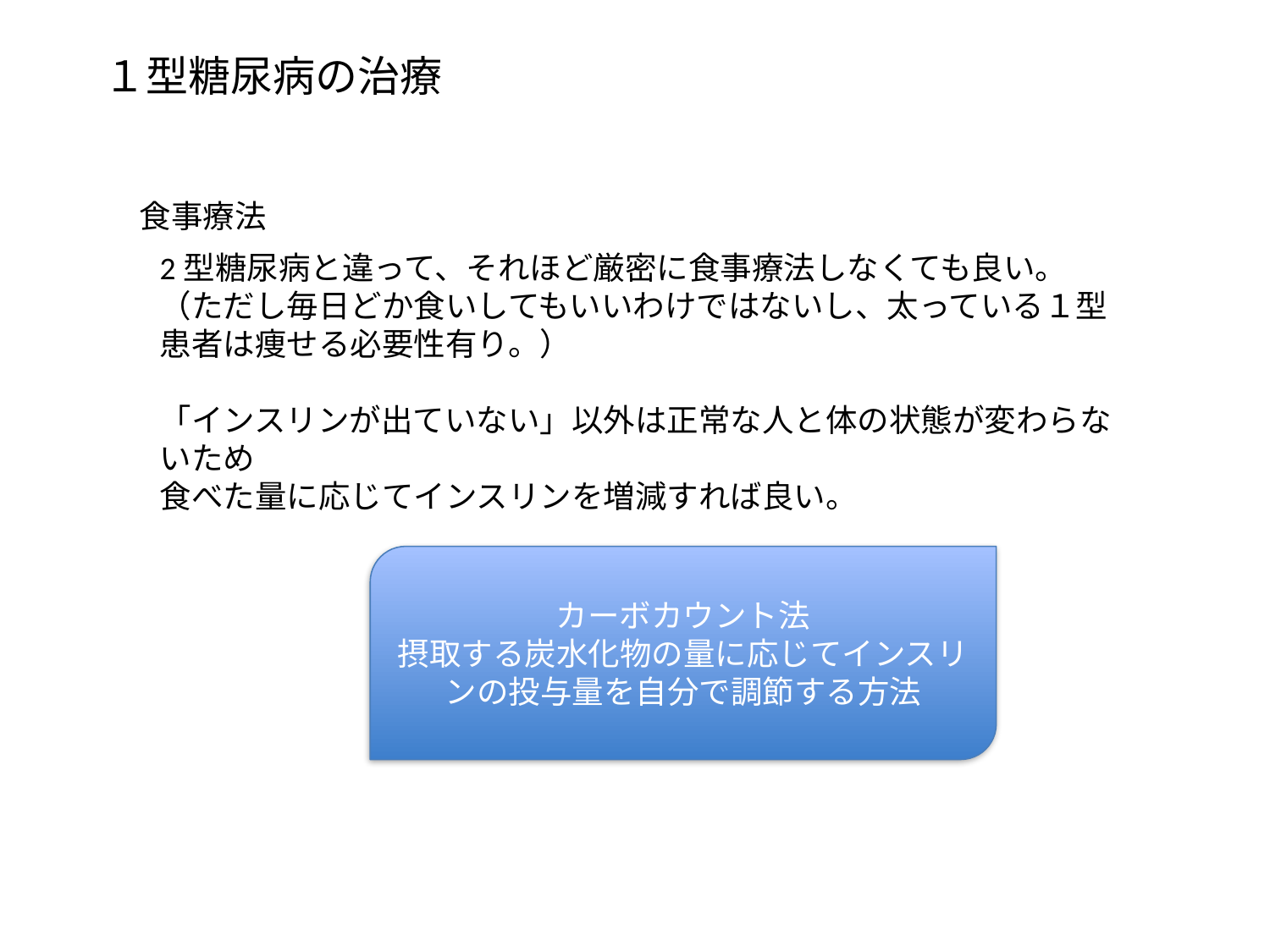

１型糖尿病の治療
食事療法
2型糖尿病と違って、それほど厳密に食事療法しなくても良い。
（ただし毎日どか食いしてもいいわけではないし、太っている１型患者は痩せる必要性有り。）

「インスリンが出ていない」以外は正常な人と体の状態が変わらないため
食べた量に応じてインスリンを増減すれば良い。
カーボカウント法
摂取する炭水化物の量に応じてインスリンの投与量を自分で調節する方法